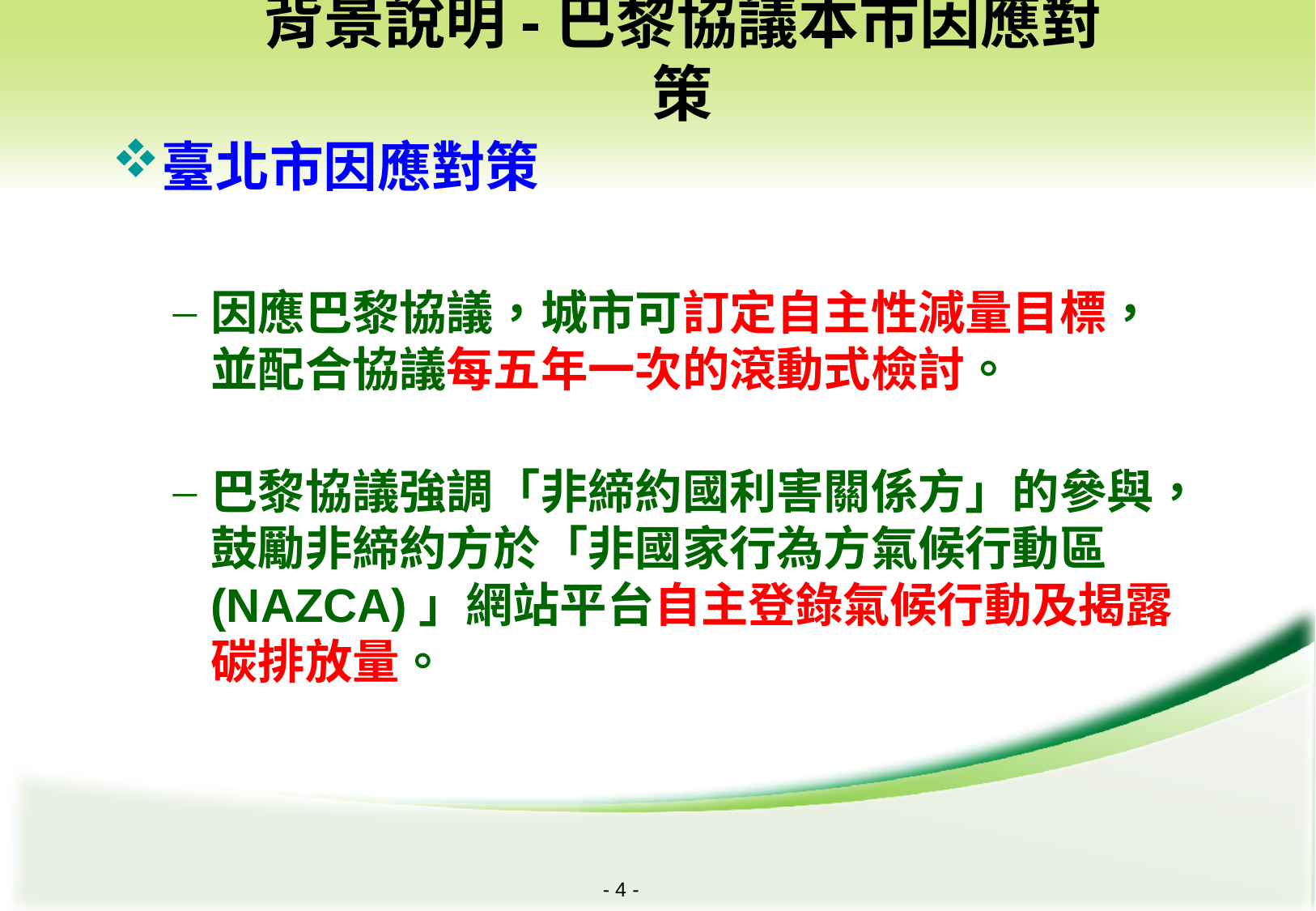

背景說明-巴黎協議本市因應對策

臺北市因應對策

因應巴黎協議，城市可訂定自主性減量目標，並配合協議每五年一次的滾動式檢討。
巴黎協議強調「非締約國利害關係方」的參與，鼓勵非締約方於「非國家行為方氣候行動區(NAZCA)」網站平台自主登錄氣候行動及揭露碳排放量。